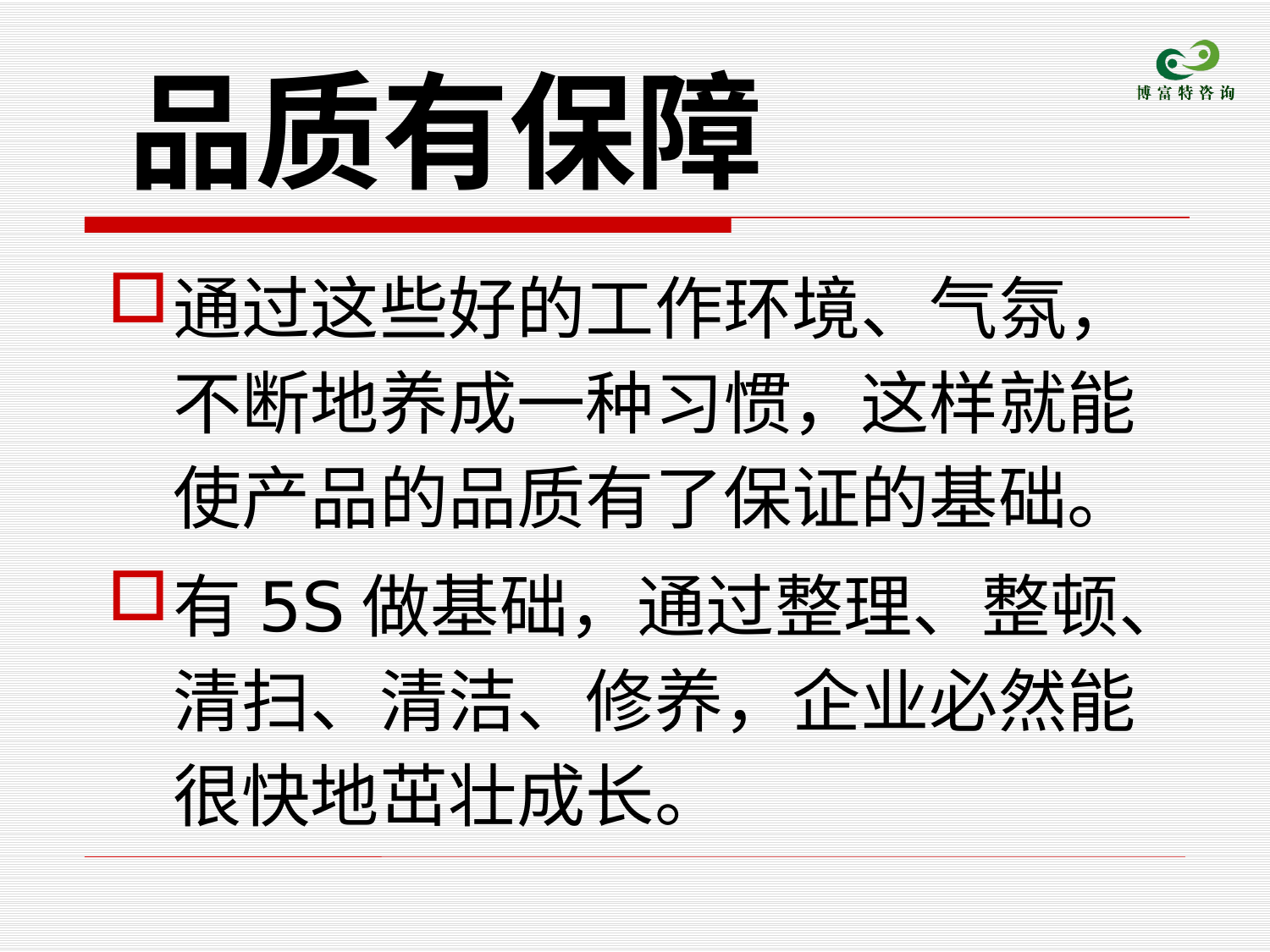

品质有保障
通过这些好的工作环境、气氛，不断地养成一种习惯，这样就能使产品的品质有了保证的基础。
有5S做基础，通过整理、整顿、清扫、清洁、修养，企业必然能很快地茁壮成长。
92